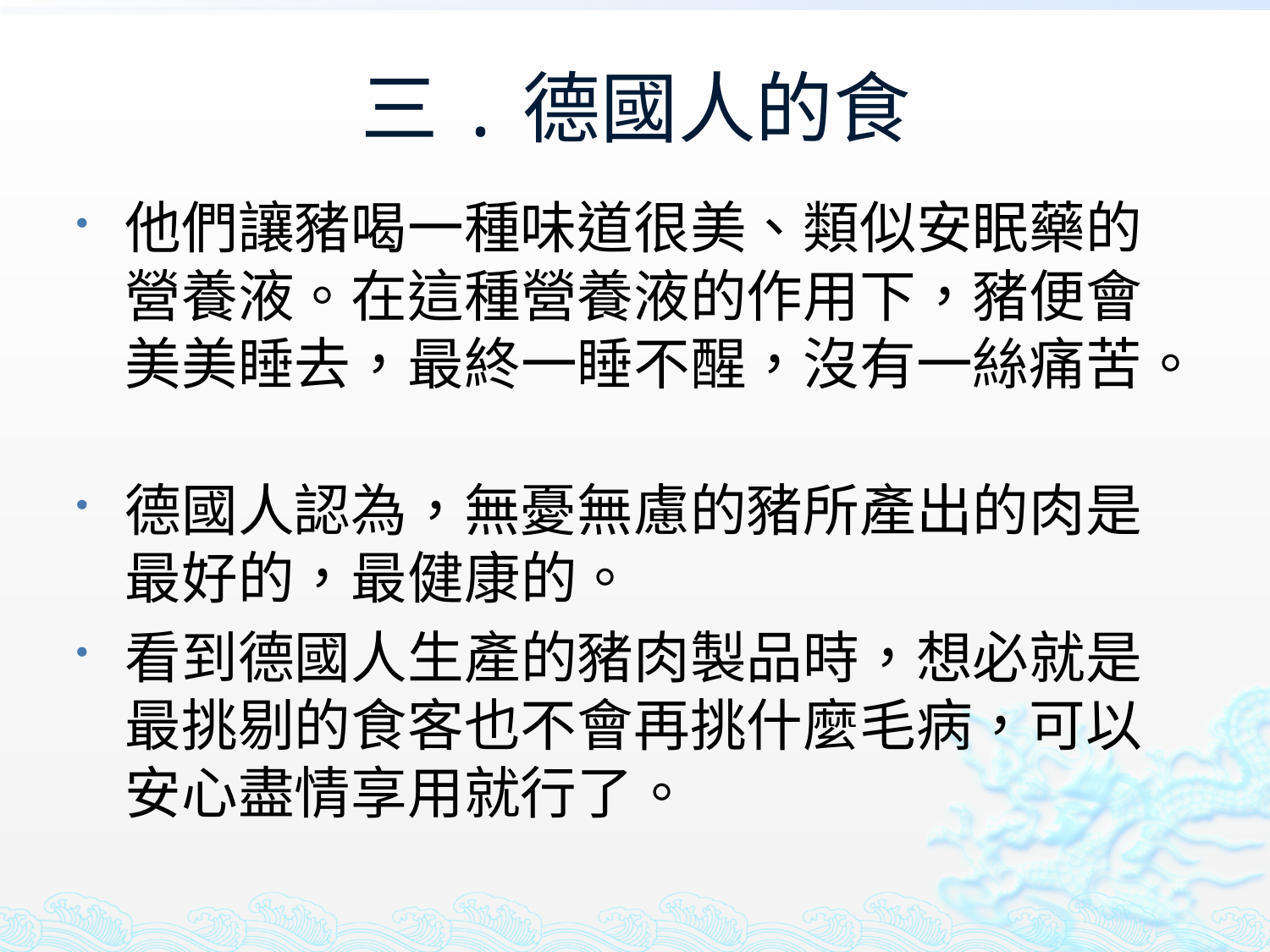

# 三.德國人的食
他們讓豬喝一種味道很美、類似安眠藥的營養液。在這種營養液的作用下，豬便會美美睡去，最終一睡不醒，沒有一絲痛苦。
德國人認為，無憂無慮的豬所產出的肉是最好的，最健康的。
看到德國人生產的豬肉製品時，想必就是最挑剔的食客也不會再挑什麼毛病，可以安心盡情享用就行了。